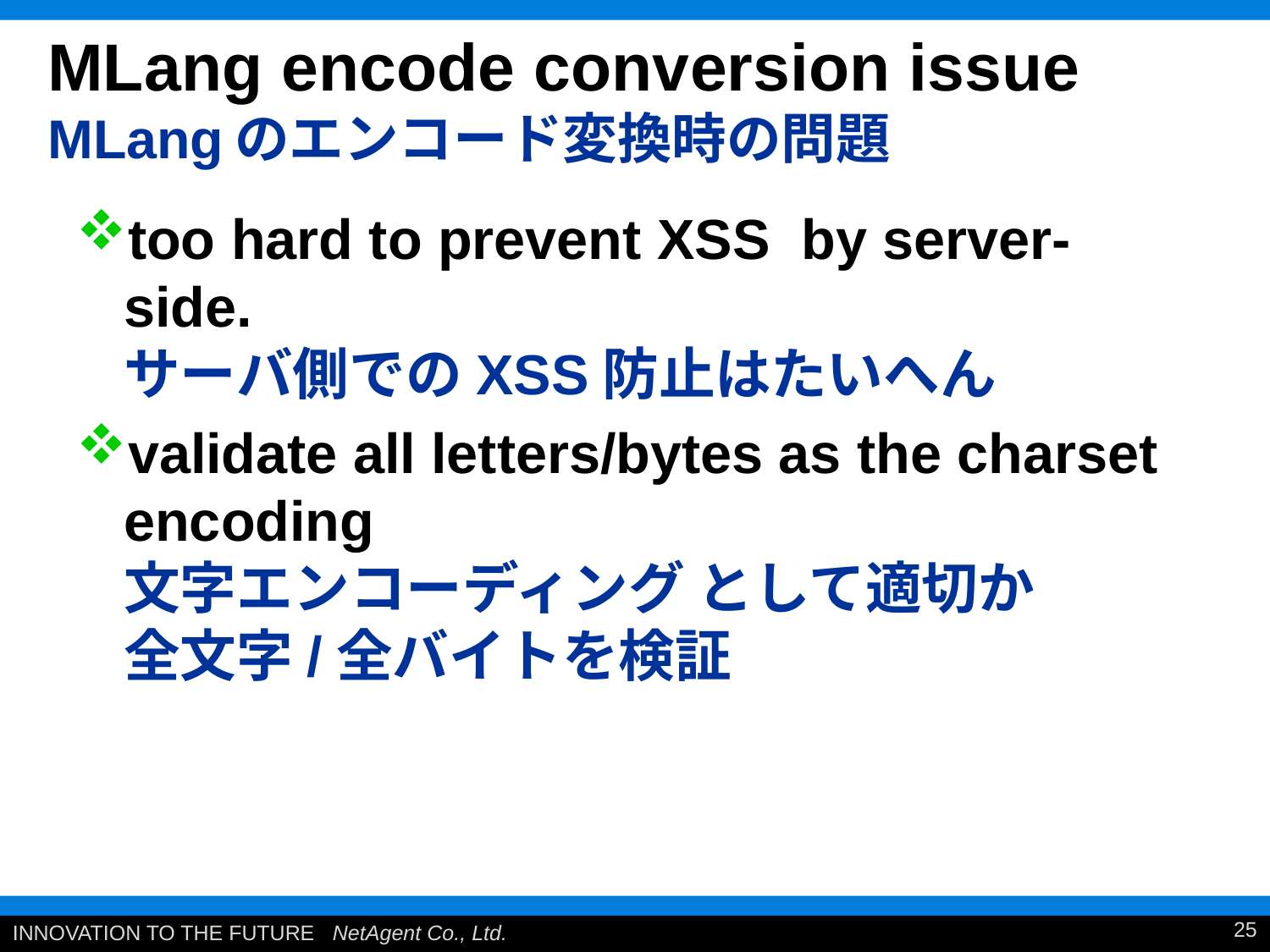

# MLang encode conversion issue MLangのエンコード変換時の問題
too hard to prevent XSS  by server-side.
サーバ側でのXSS防止はたいへん
validate all letters/bytes as the charset encoding
文字エンコーディング として適切か
全文字/全バイトを検証

25